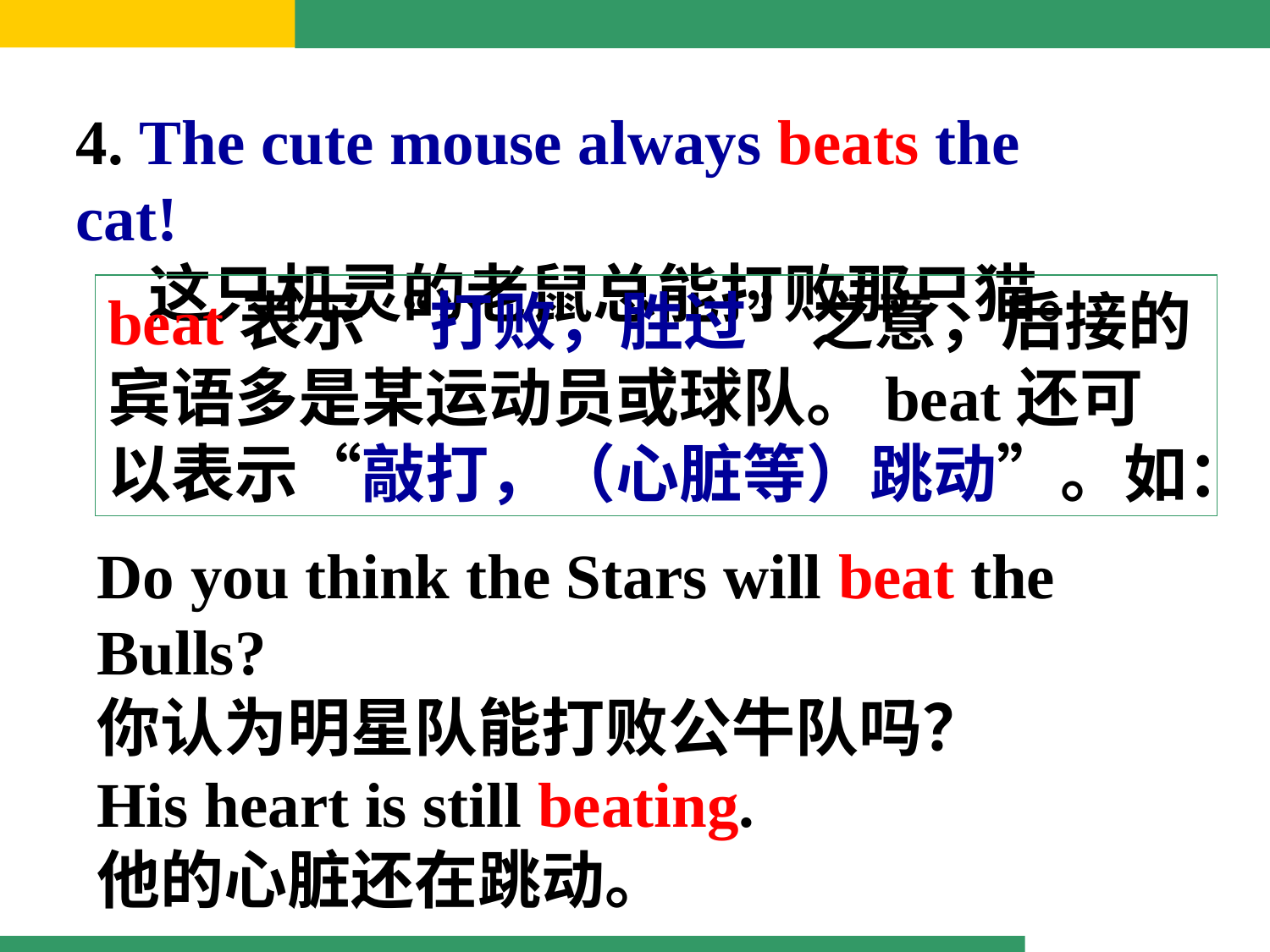

4. The cute mouse always beats the cat!
    这只机灵的老鼠总能打败那只猫。
beat表示“打败，胜过”之意，后接的宾语多是某运动员或球队。beat还可以表示“敲打，（心脏等）跳动”。如：
Do you think the Stars will beat the Bulls?
你认为明星队能打败公牛队吗？
His heart is still beating.
他的心脏还在跳动。